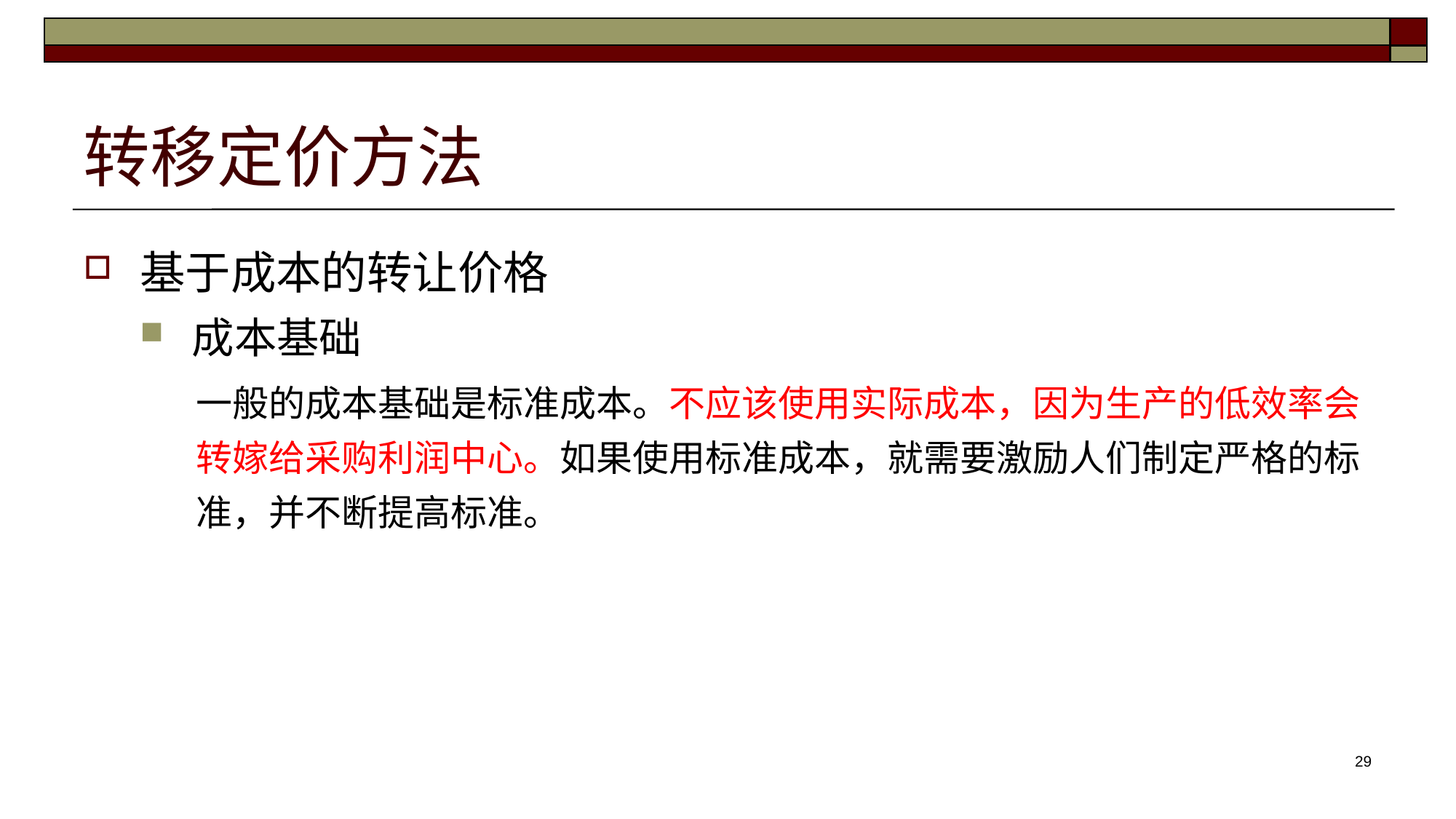

# 转移定价方法
基于成本的转让价格
成本基础
一般的成本基础是标准成本。不应该使用实际成本，因为生产的低效率会转嫁给采购利润中心。如果使用标准成本，就需要激励人们制定严格的标准，并不断提高标准。

29